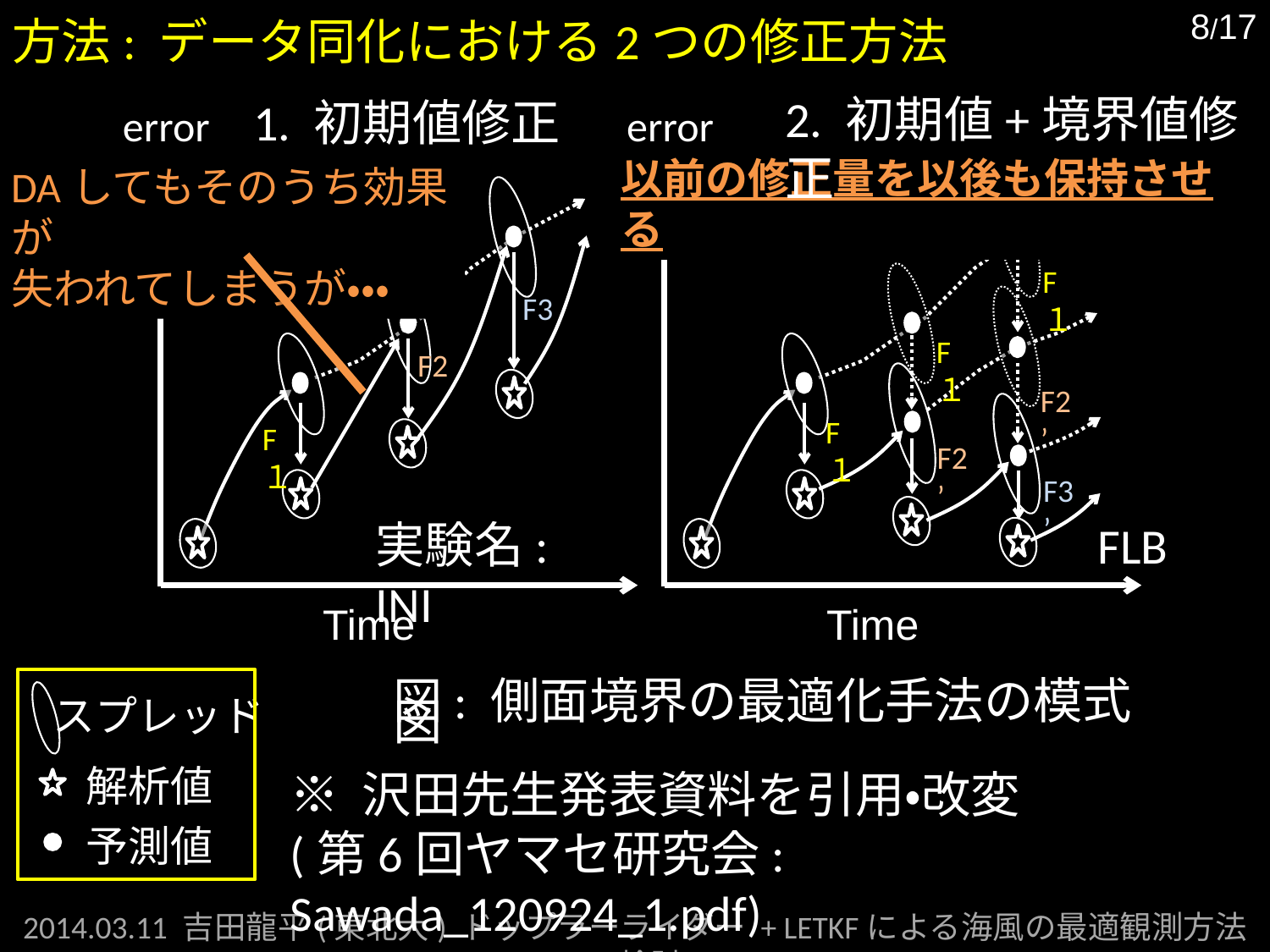

方法: データ同化における2つの修正方法
2. 初期値+境界値修正
1. 初期値修正
error
error

Time
Time
以前の修正量を以後も保持させる
DAしてもそのうち効果が
失われてしまうが・・・
F１
F3
F１
F2
F2’
F１
F１
F2’
F3’
実験名: INI
FLB

スプレッド
図: 側面境界の最適化手法の模式図
※ 沢田先生発表資料を引用・改変
(第6回ヤマセ研究会: Sawada_120924_1.pdf)
解析値

予測値